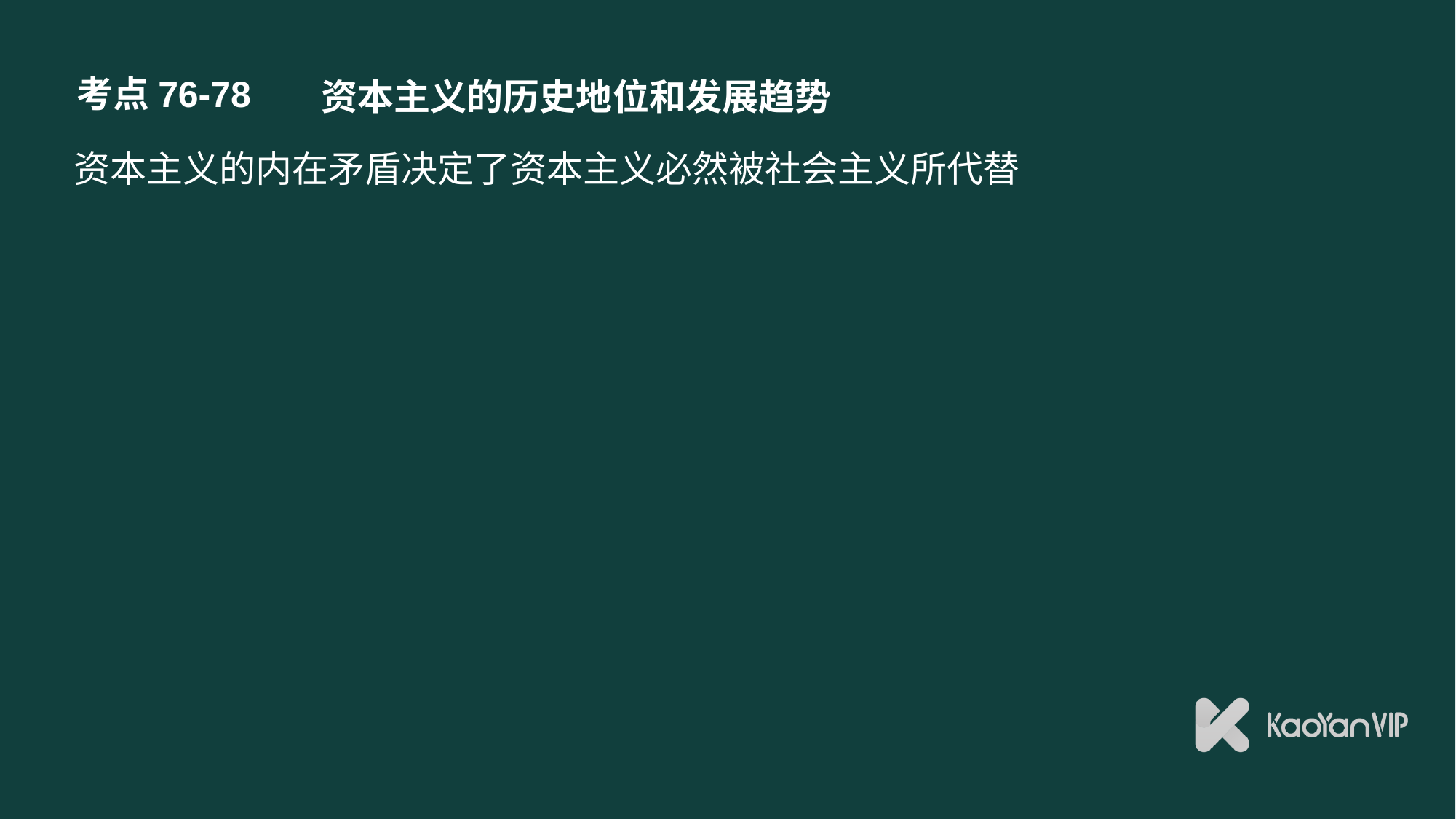

考点76-78
# 资本主义的历史地位和发展趋势
资本主义的内在矛盾决定了资本主义必然被社会主义所代替